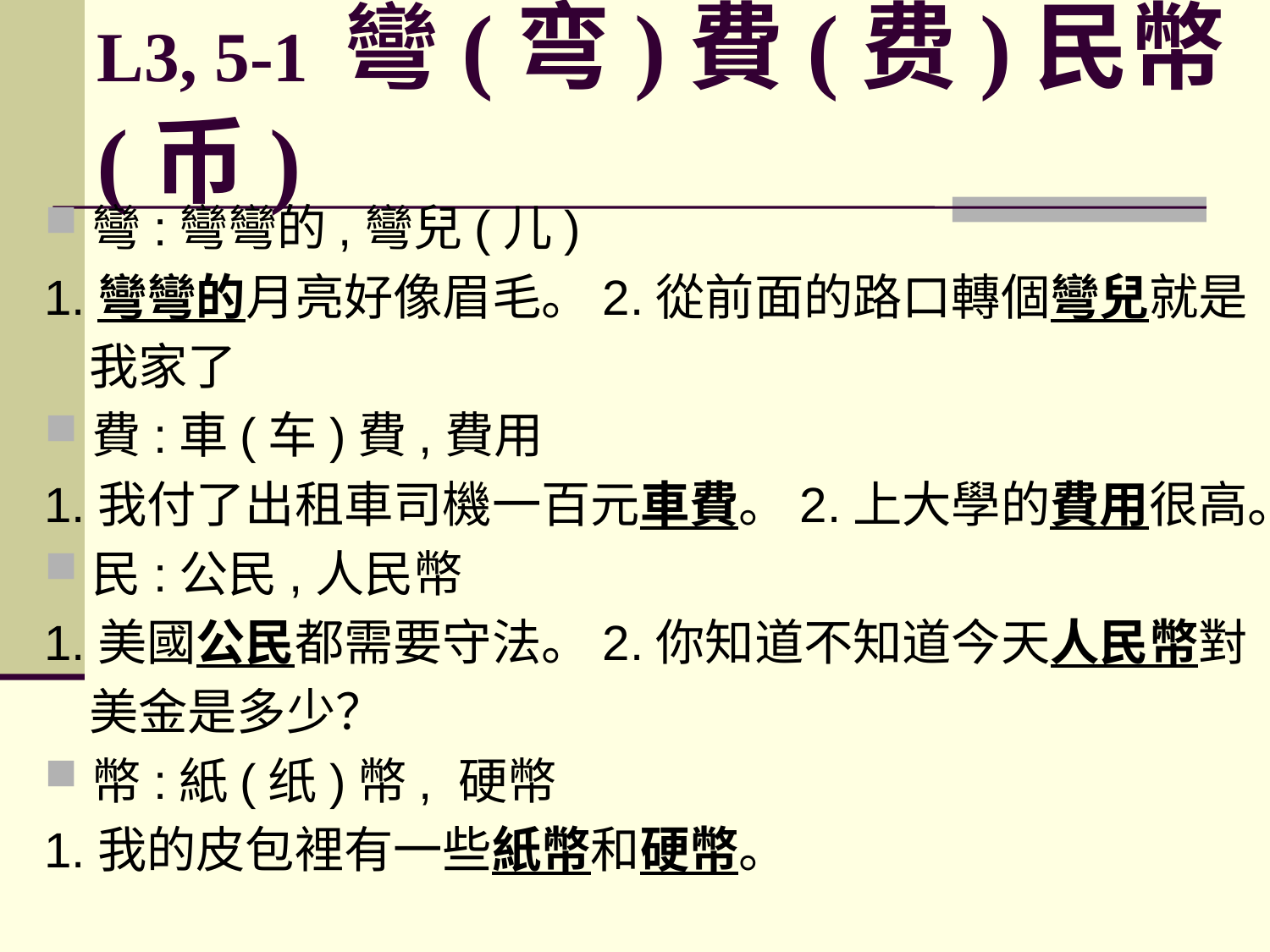

# L3, 5-1 彎(弯)費(费)民幣(币)
彎:彎彎的,彎兒(儿)
1.彎彎的月亮好像眉毛。2.從前面的路口轉個彎兒就是
   我家了
費:車(车)費,費用
1.我付了出租車司機一百元車費。2.上大學的費用很高。
民:公民,人民幣
1.美國公民都需要守法。2.你知道不知道今天人民幣對
   美金是多少？
幣:紙(纸)幣, 硬幣
1.我的皮包裡有一些紙幣和硬幣。